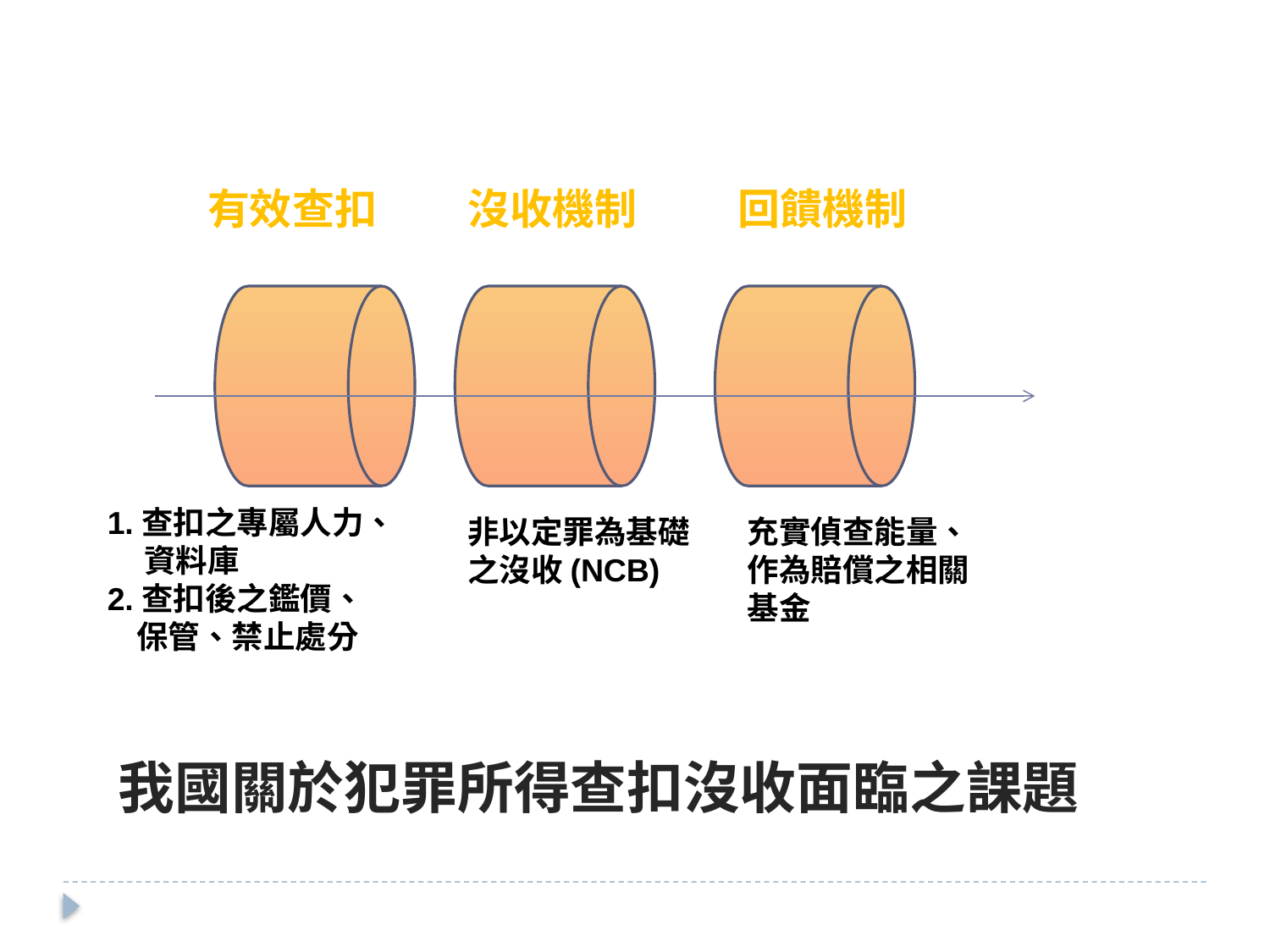

有效查扣
沒收機制
回饋機制

1.查扣之專屬人力、
    資料庫
2.查扣後之鑑價、
   保管、禁止處分
非以定罪為基礎之沒收(NCB)
充實偵查能量、作為賠償之相關基金
我國關於犯罪所得查扣沒收面臨之課題